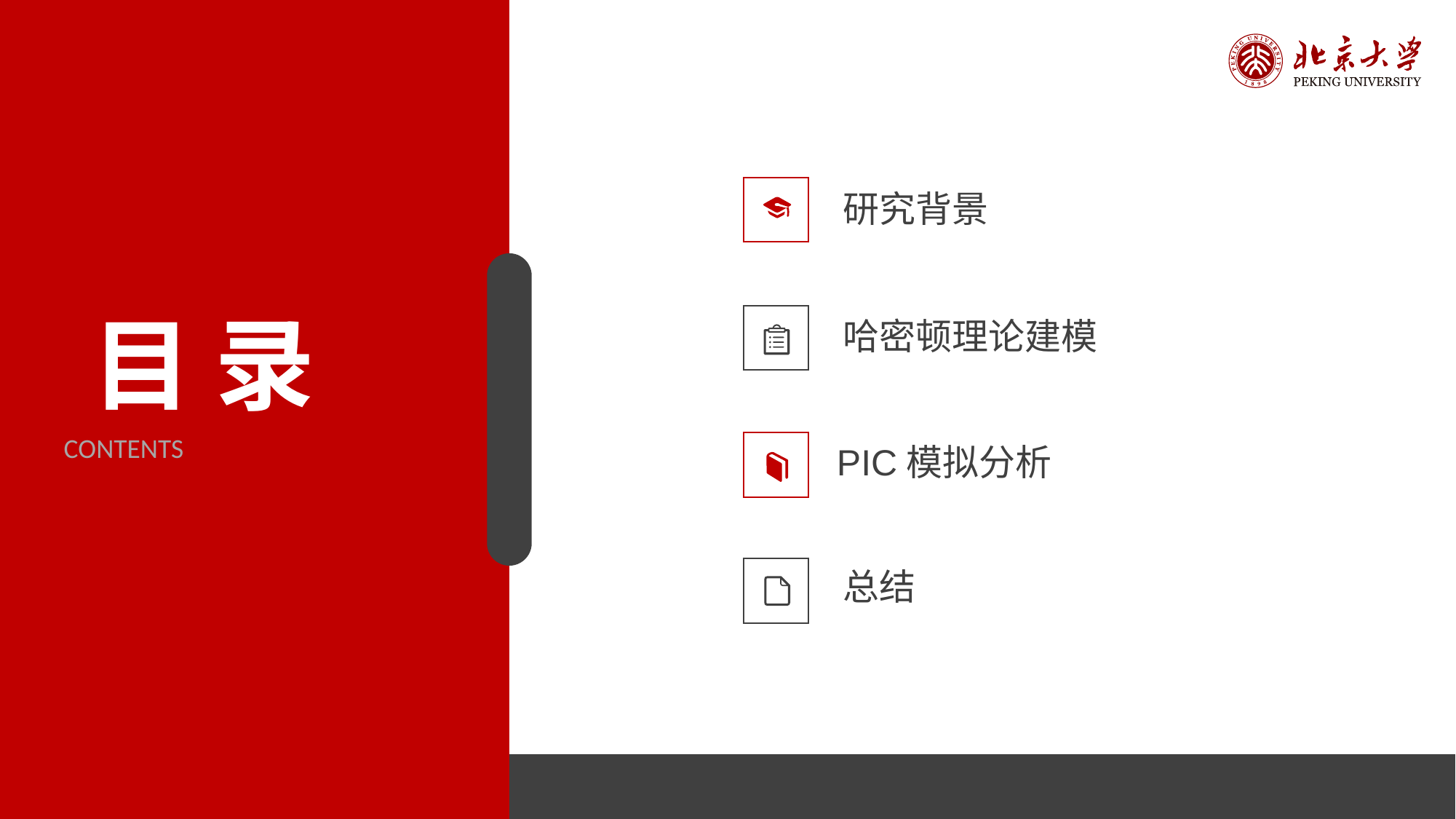

研究背景

目 录

哈密顿理论建模

CONTENTS

PIC模拟分析

总结

2